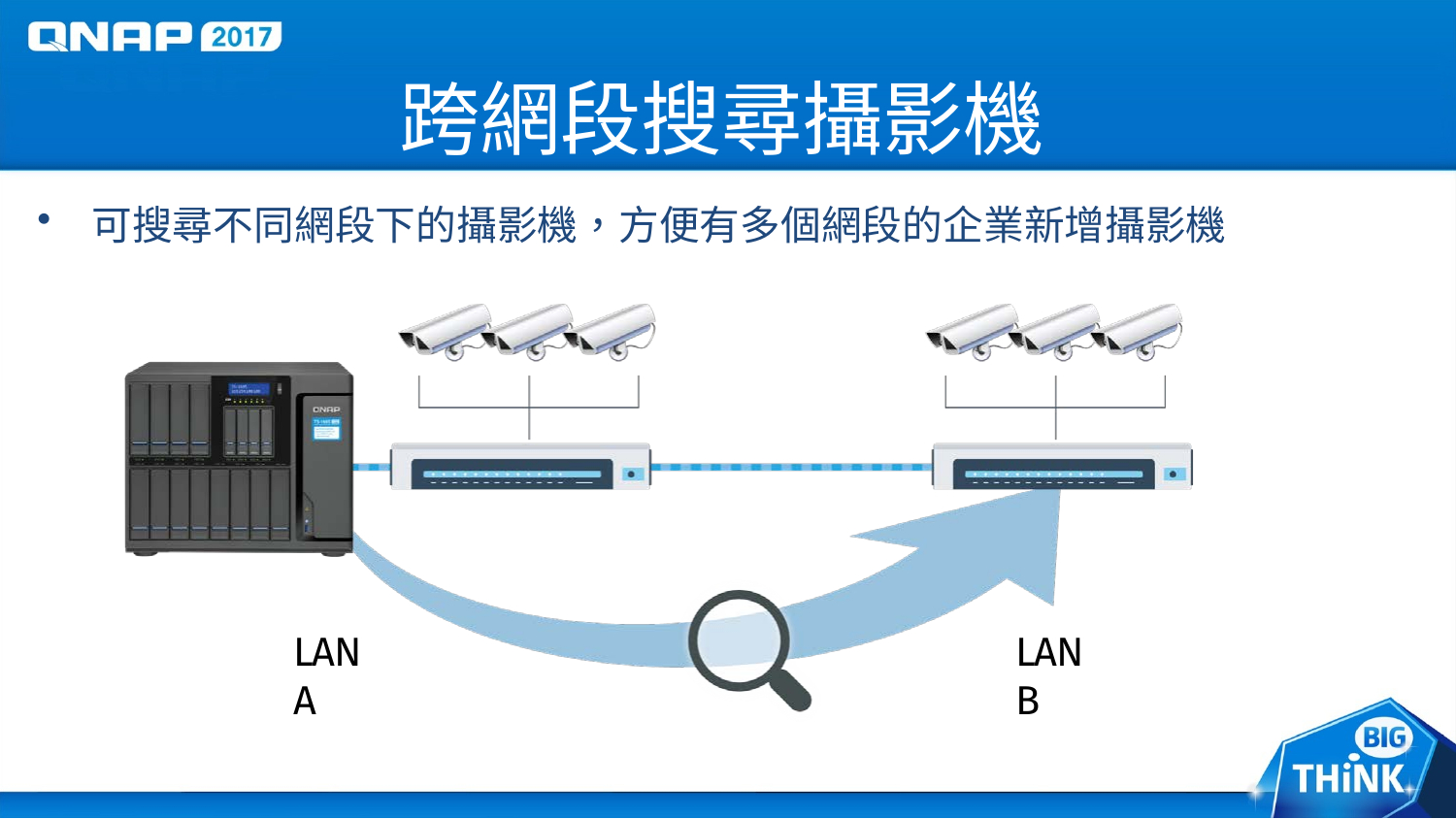

# 跨網段搜尋攝影機

可搜尋不同網段下的攝影機，方便有多個網段的企業新增攝影機
LAN A
LAN B